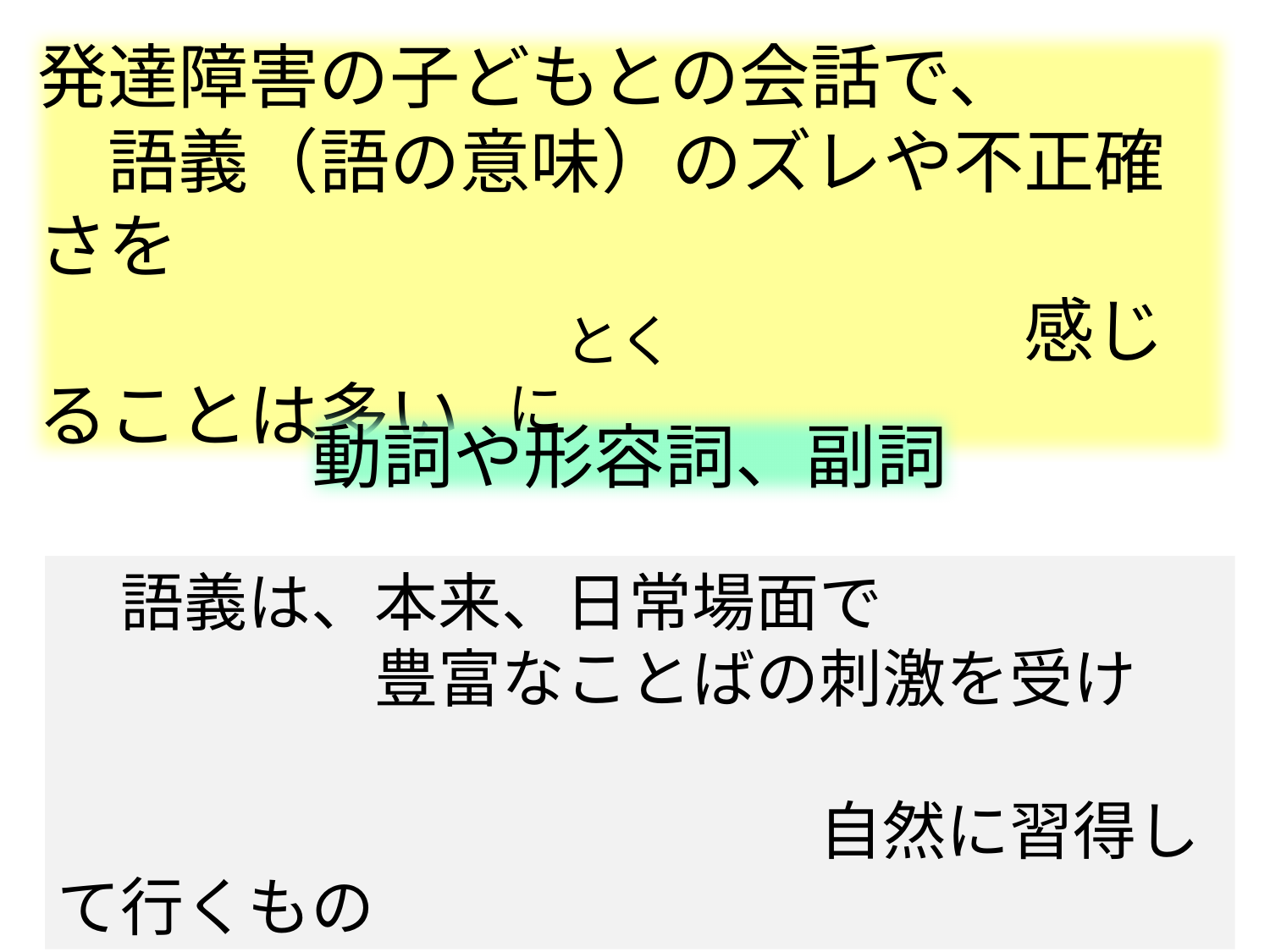

発達障害の子どもとの会話で、
　語義（語の意味）のズレや不正確さを
　　　　　　　　　　　　　　感じることは多い
　とくに
動詞や形容詞、副詞
　語義は、本来、日常場面で
　　　　　豊富なことばの刺激を受け
　　　　　　　　　　　　自然に習得して行くもの